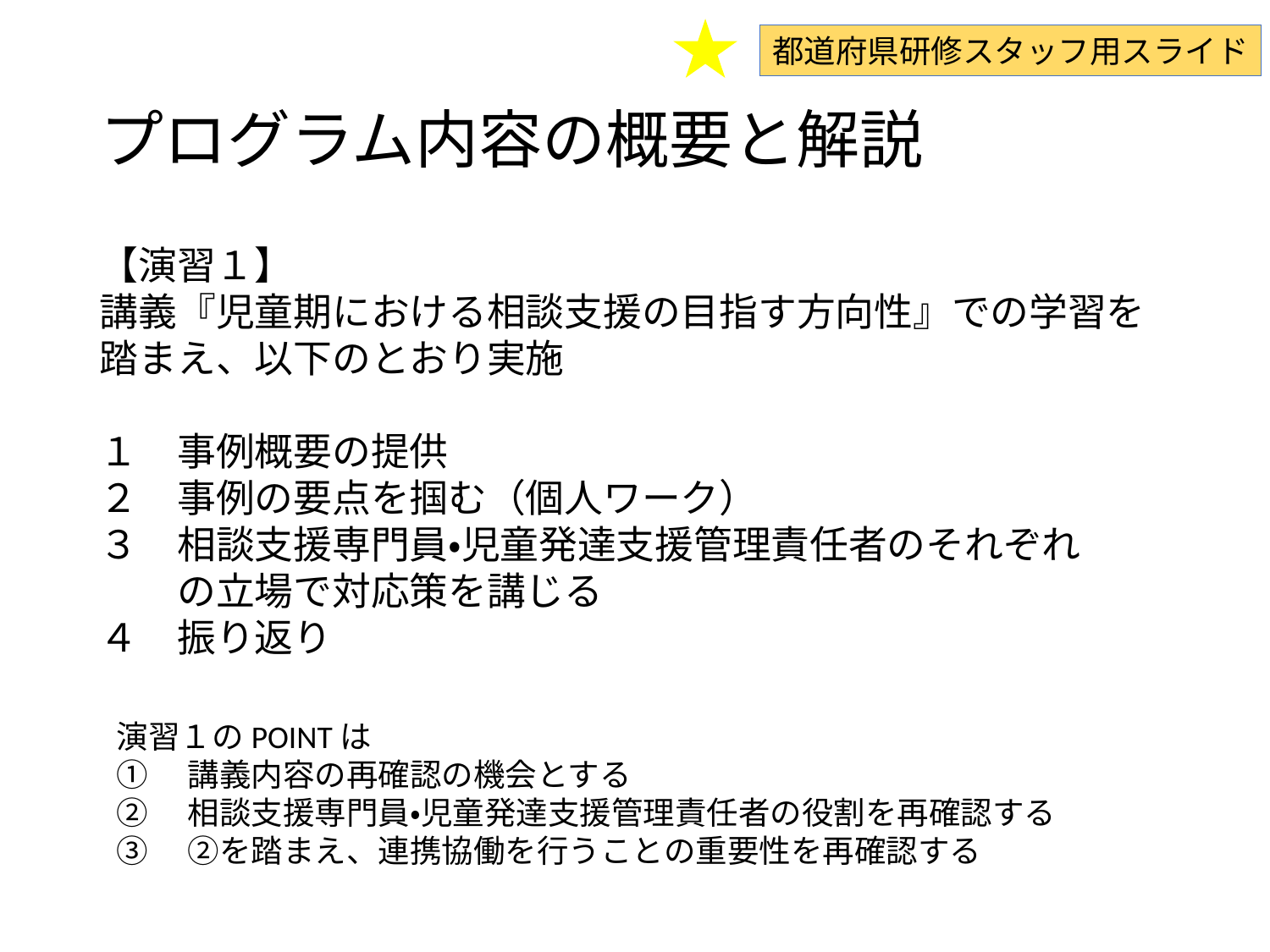

都道府県研修スタッフ用スライド
# プログラム内容の概要と解説
【演習１】
講義『児童期における相談支援の目指す方向性』での学習を踏まえ、以下のとおり実施

１　事例概要の提供
２　事例の要点を掴む（個人ワーク）
３　相談支援専門員・児童発達支援管理責任者のそれぞれ
　　の立場で対応策を講じる
４　振り返り
演習１のPOINTは
①　講義内容の再確認の機会とする
②　相談支援専門員・児童発達支援管理責任者の役割を再確認する
③　②を踏まえ、連携協働を行うことの重要性を再確認する